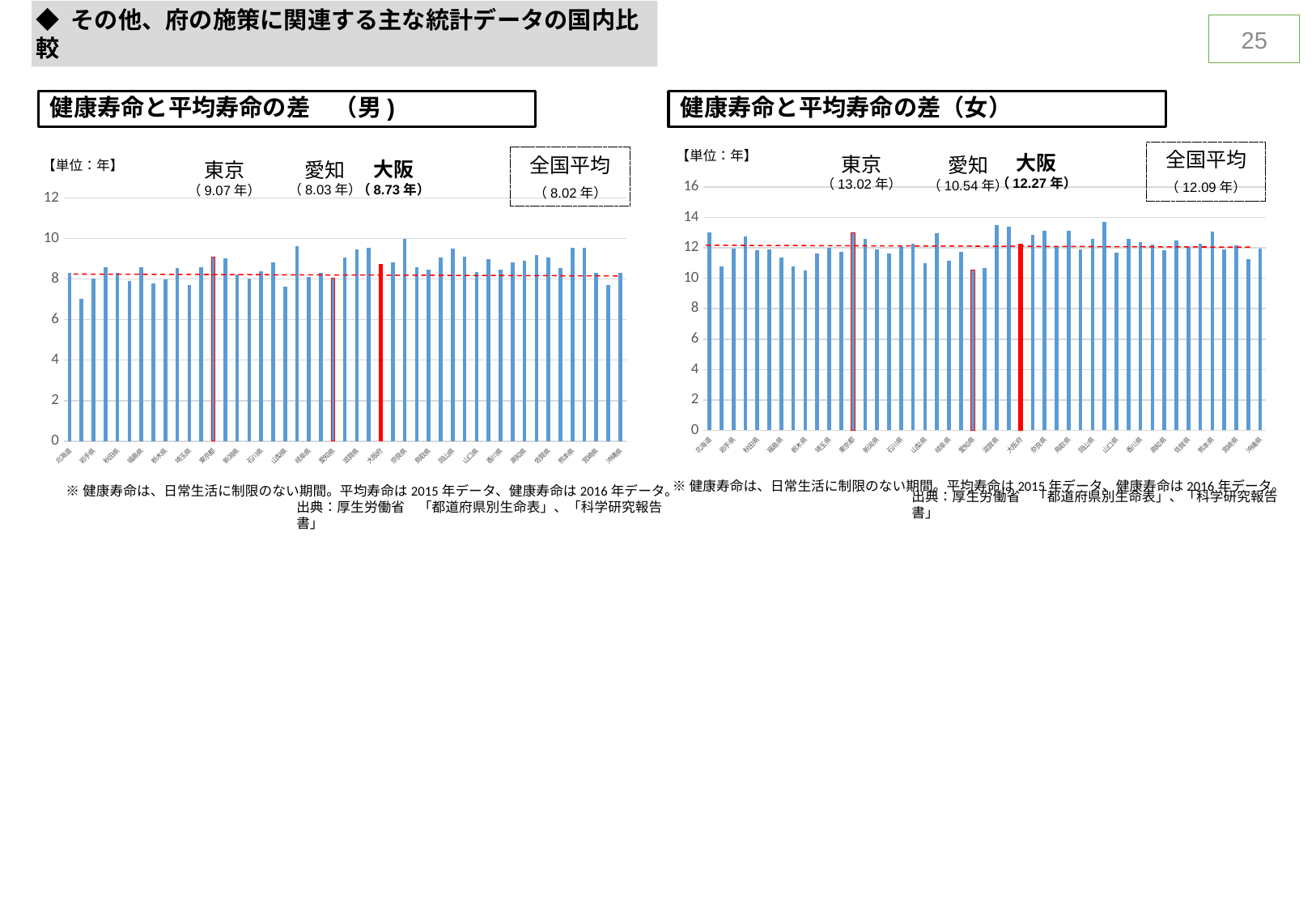

◆ その他、府の施策に関連する主な統計データの国内比較
25
健康寿命と平均寿命の差　（男)
健康寿命と平均寿命の差（女）
全国平均
（12.09年）
【単位：年】
全国平均
（8.02年）
大阪
（12.27年）
東京
（13.02年）
愛知
（10.54年）
【単位：年】
大阪
（8.73年）
愛知
（8.03年）
東京
（9.07年）

### Chart

| Category | 平均寿命と健康寿命の差（女） |
|---|---|
| 北海道 | 13.0 |
| 青森県 | 10.790000000000006 |
| 岩手県 | 11.980000000000004 |
| 宮城県 | 12.72999999999999 |
| 秋田県 | 11.849999999999994 |
| 山形県 | 11.899999999999991 |
| 福島県 | 11.350000000000009 |
| 茨城県 | 10.810000000000002 |
| 栃木県 | 10.509999999999991 |
| 群馬県 | 11.64 |
| 埼玉県 | 11.989999999999995 |
| 千葉県 | 11.739999999999995 |
| 東京都 | 13.02000000000001 |
| 神奈川県 | 12.61 |
| 新潟県 | 11.879999999999995 |
| 富山県 | 11.650000000000006 |
| 石川県 | 12.099999999999994 |
| 福井県 | 12.280000000000001 |
| 山梨県 | 11.0 |
| 長野県 | 12.950000000000003 |
| 岐阜県 | 11.169999999999987 |
| 静岡県 | 11.72999999999999 |
| 愛知県 | 10.540000000000006 |
| 三重県 | 10.689999999999998 |
| 滋賀県 | 13.5 |
| 京都府 | 13.379999999999995 |
| 大阪府 | 12.27000000000001 |
| 兵庫県 | 12.83999999999999 |
| 奈良県 | 13.150000000000006 |
| 和歌山県 | 12.049999999999997 |
| 鳥取県 | 13.129999999999995 |
| 島根県 | 11.900000000000006 |
| 岡山県 | 12.579999999999998 |
| 広島県 | 13.709999999999994 |
| 山口県 | 11.699999999999989 |
| 徳島県 | 12.61999999999999 |
| 香川県 | 12.379999999999995 |
| 愛媛県 | 12.22999999999999 |
| 高知県 | 11.840000000000003 |
| 福岡県 | 12.480000000000004 |
| 佐賀県 | 12.050000000000011 |
| 長崎県 | 12.260000000000005 |
| 熊本県 | 13.079999999999998 |
| 大分県 | 11.930000000000007 |
| 宮崎県 | 12.189999999999998 |
| 鹿児島県 | 11.269999999999996 |
| 沖縄県 | 11.980000000000004 |

### Chart

| Category | 平均寿命と健康寿命の差（男） |
|---|---|
| 北海道 | 8.299999999999997 |
| 青森県 | 7.030000000000001 |
| 岩手県 | 8.010000000000005 |
| 宮城県 | 8.599999999999994 |
| 秋田県 | 8.300000000000011 |
| 山形県 | 7.909999999999997 |
| 福島県 | 8.579999999999998 |
| 茨城県 | 7.780000000000001 |
| 栃木県 | 7.97999999999999 |
| 群馬県 | 8.540000000000006 |
| 埼玉県 | 7.719999999999999 |
| 千葉県 | 8.58999999999999 |
| 東京都 | 9.069999999999993 |
| 神奈川県 | 9.019999999999996 |
| 新潟県 | 8.239999999999995 |
| 富山県 | 8.030000000000001 |
| 石川県 | 8.370000000000005 |
| 福井県 | 8.819999999999993 |
| 山梨県 | 7.640000000000001 |
| 長野県 | 9.64 |
| 岐阜県 | 8.11 |
| 静岡県 | 8.320000000000007 |
| 愛知県 | 8.039999999999992 |
| 三重県 | 9.069999999999993 |
| 滋賀県 | 9.480000000000004 |
| 京都府 | 9.550000000000011 |
| 大阪府 | 8.730000000000004 |
| 兵庫県 | 8.840000000000003 |
| 奈良県 | 9.969999999999999 |
| 和歌山県 | 8.579999999999998 |
| 鳥取県 | 8.480000000000004 |
| 島根県 | 9.080000000000013 |
| 岡山県 | 9.489999999999995 |
| 広島県 | 9.11 |
| 山口県 | 8.329999999999998 |
| 徳島県 | 8.97999999999999 |
| 香川県 | 8.47999999999999 |
| 愛媛県 | 8.829999999999998 |
| 高知県 | 8.89 |
| 福岡県 | 9.170000000000002 |
| 佐賀県 | 9.050000000000011 |
| 長崎県 | 8.549999999999997 |
| 熊本県 | 9.539999999999992 |
| 大分県 | 9.539999999999992 |
| 宮崎県 | 8.290000000000006 |
| 鹿児島県 | 7.709999999999994 |
| 沖縄県 | 8.289999999999992 |
※健康寿命は、日常生活に制限のない期間。平均寿命は2015年データ、健康寿命は2016年データ。
※健康寿命は、日常生活に制限のない期間。平均寿命は2015年データ、健康寿命は2016年データ。
出典：厚生労働省　「都道府県別生命表」、「科学研究報告書」
出典：厚生労働省　「都道府県別生命表」、「科学研究報告書」